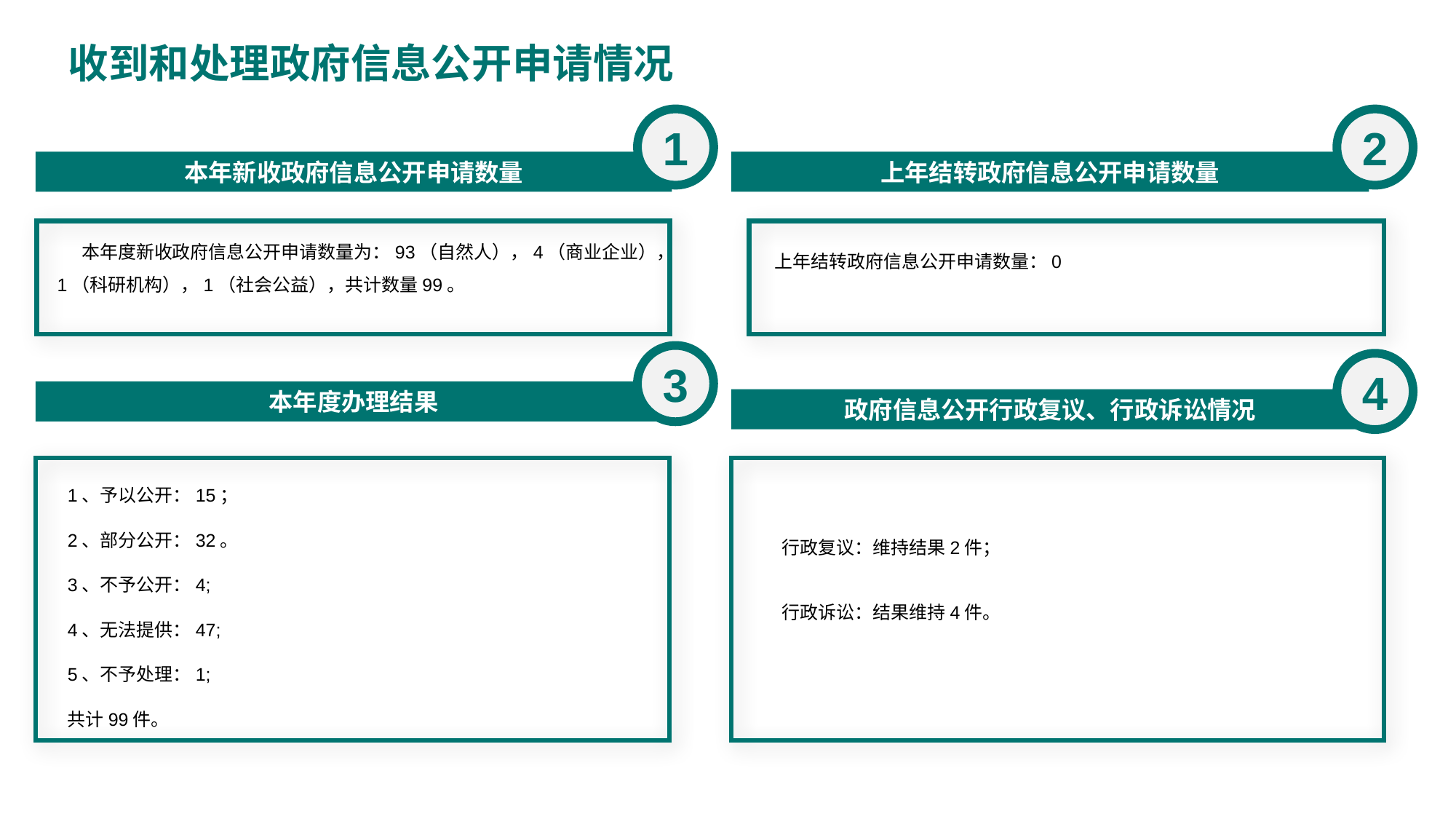

收到和处理政府信息公开申请情况
1
2
本年新收政府信息公开申请数量
上年结转政府信息公开申请数量

     本年度新收政府信息公开申请数量为：93（自然人），4（商业企业），1（科研机构），1（社会公益），共计数量99。

       上年结转政府信息公开申请数量：0
3
4
本年度办理结果
政府信息公开行政复议、行政诉讼情况

1、予以公开：15；
2、部分公开：32。
3、不予公开：4;
4、无法提供：47;
5、不予处理：1;
共计99件。

       行政复议：维持结果2件；

       行政诉讼：结果维持4件。